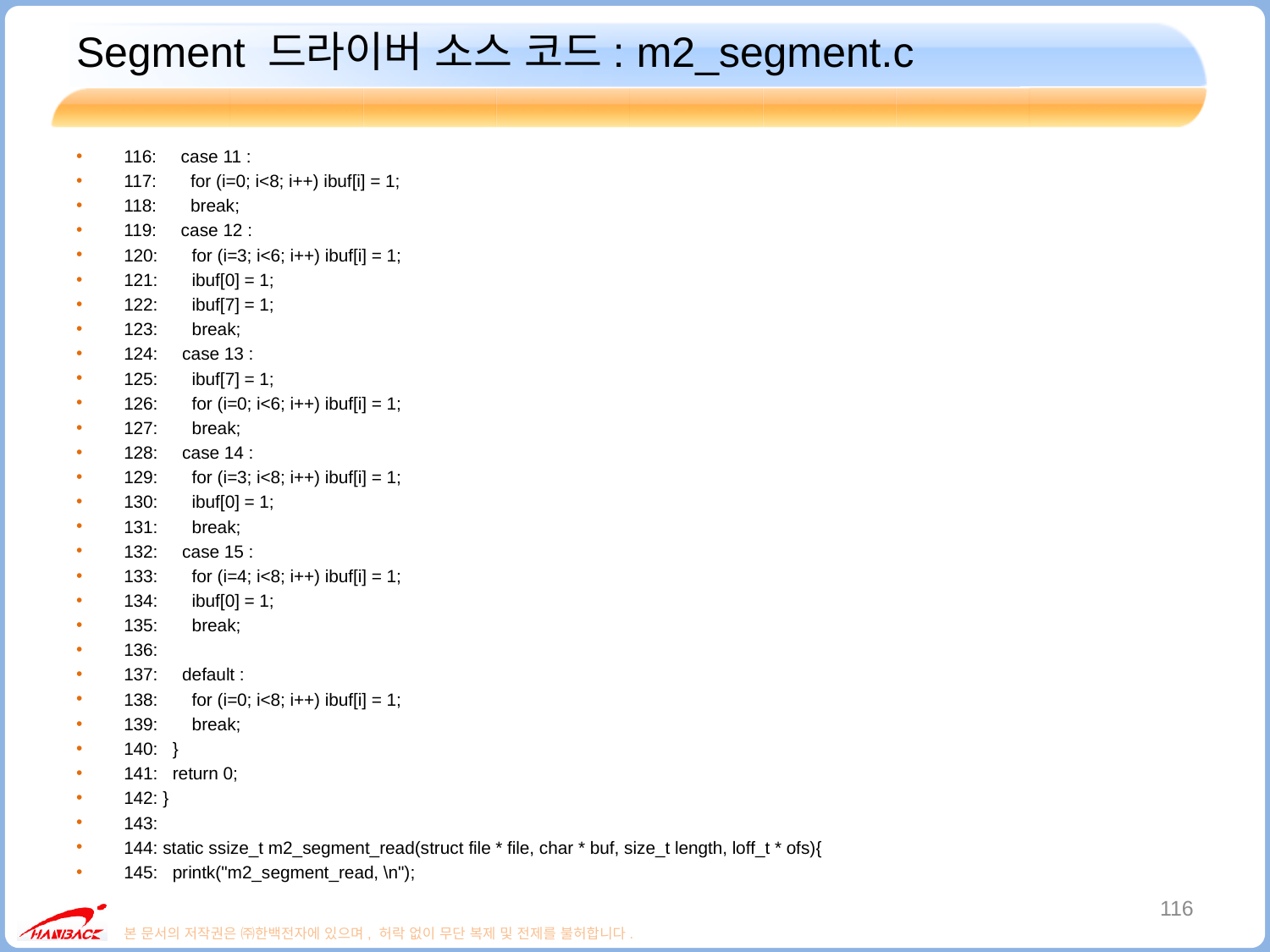

# Segment 드라이버 소스 코드: m2_segment.c
116:     case 11 :
117:       for (i=0; i<8; i++) ibuf[i] = 1;
118:       break;
119:     case 12 :
120:       for (i=3; i<6; i++) ibuf[i] = 1;
121:       ibuf[0] = 1;
122:       ibuf[7] = 1;
123:       break;
124:     case 13 :
125:       ibuf[7] = 1;
126:       for (i=0; i<6; i++) ibuf[i] = 1;
127:       break;
128:     case 14 :
129:       for (i=3; i<8; i++) ibuf[i] = 1;
130:       ibuf[0] = 1;
131:       break;
132:     case 15 :
133:       for (i=4; i<8; i++) ibuf[i] = 1;
134:       ibuf[0] = 1;
135:       break;
136:
137:     default :
138:       for (i=0; i<8; i++) ibuf[i] = 1;
139:       break;
140:   }
141:   return 0;
142: }
143:
144: static ssize_t m2_segment_read(struct file * file, char * buf, size_t length, loff_t * ofs){
145:   printk("m2_segment_read, \n");
116